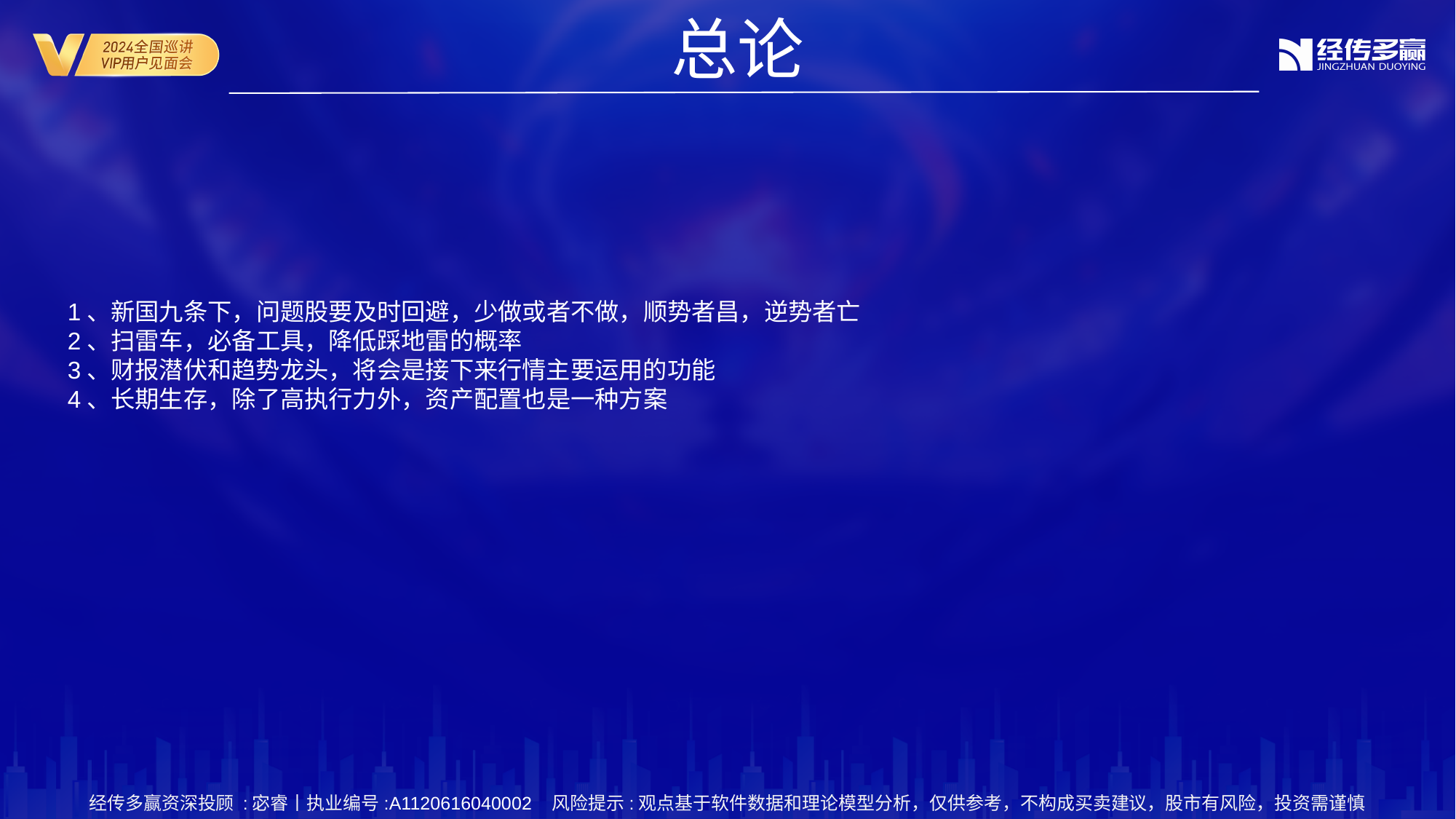

总论
1、新国九条下，问题股要及时回避，少做或者不做，顺势者昌，逆势者亡
2、扫雷车，必备工具，降低踩地雷的概率
3、财报潜伏和趋势龙头，将会是接下来行情主要运用的功能
4、长期生存，除了高执行力外，资产配置也是一种方案
经传多赢资深投顾 :宓睿丨执业编号:A1120616040002   风险提示:观点基于软件数据和理论模型分析，仅供参考，不构成买卖建议，股市有风险，投资需谨慎